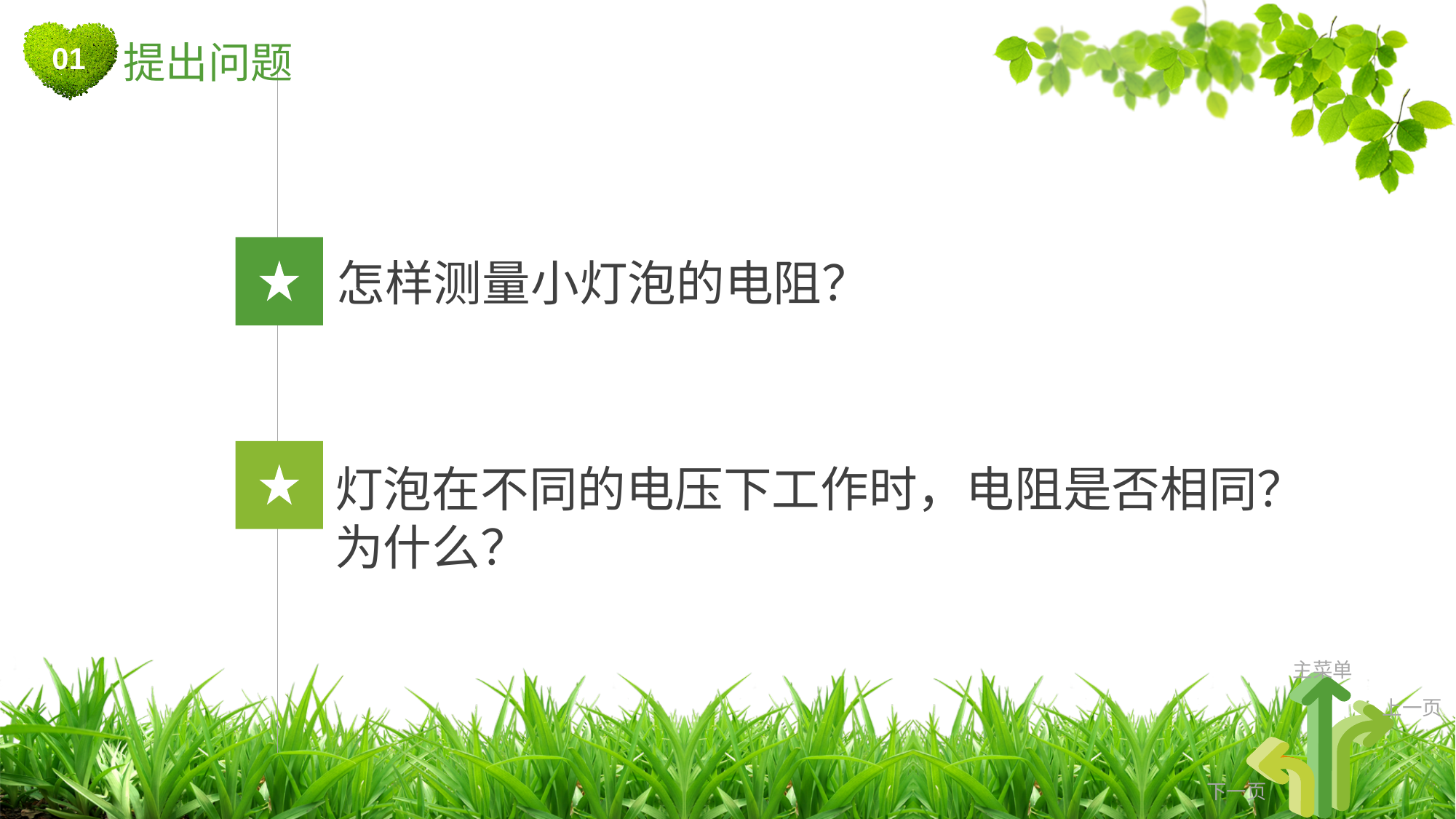

01
提出问题

怎样测量小灯泡的电阻？

灯泡在不同的电压下工作时，电阻是否相同？为什么？
主菜单

上一页
下一页